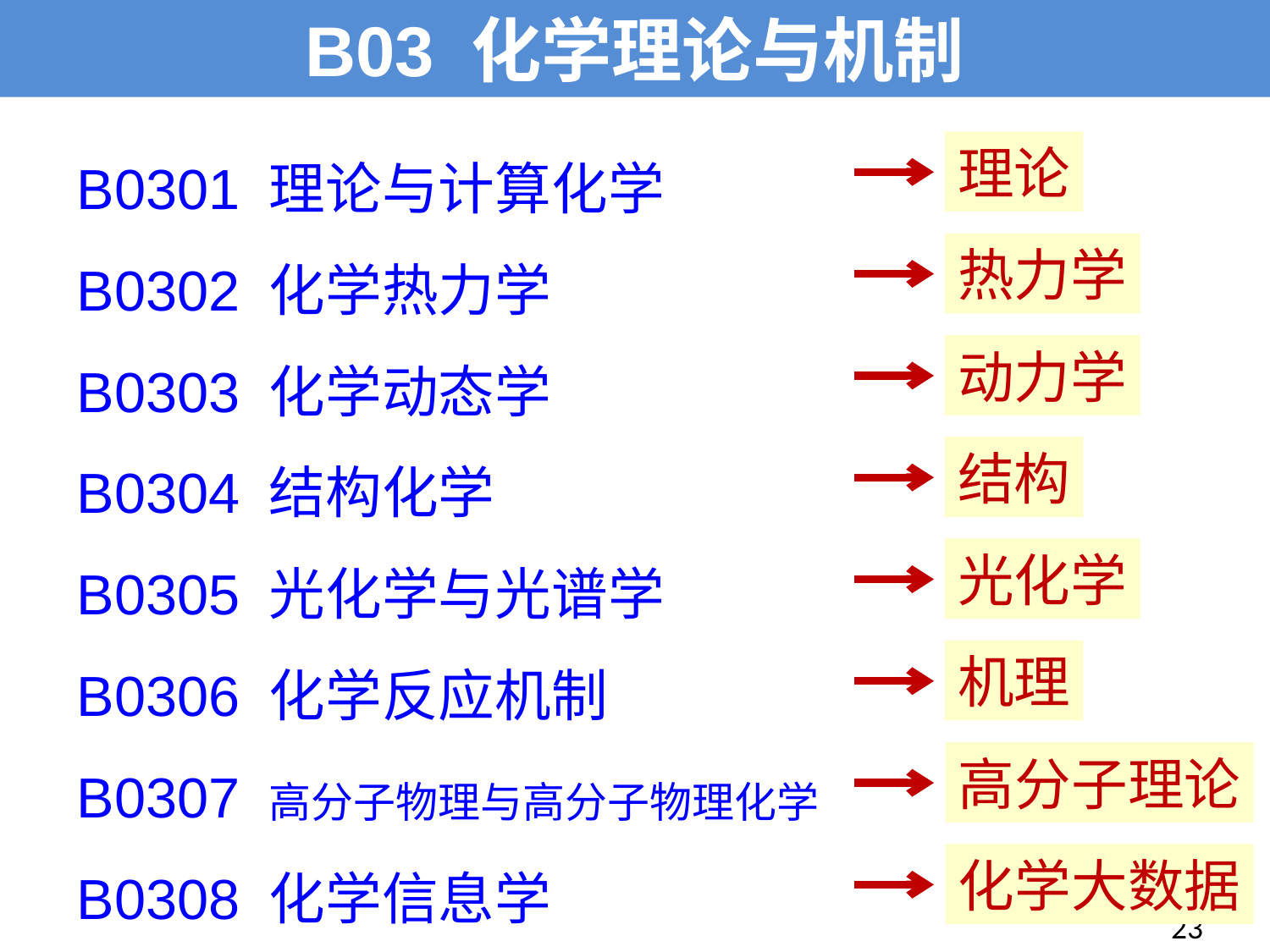

B03 化学理论与机制
B0301 理论与计算化学
B0302 化学热力学
B0303 化学动态学
B0304 结构化学
B0305 光化学与光谱学
B0306 化学反应机制
B0307 高分子物理与高分子物理化学
B0308 化学信息学
理论
热力学
动力学
结构
光化学
机理
高分子理论
化学大数据